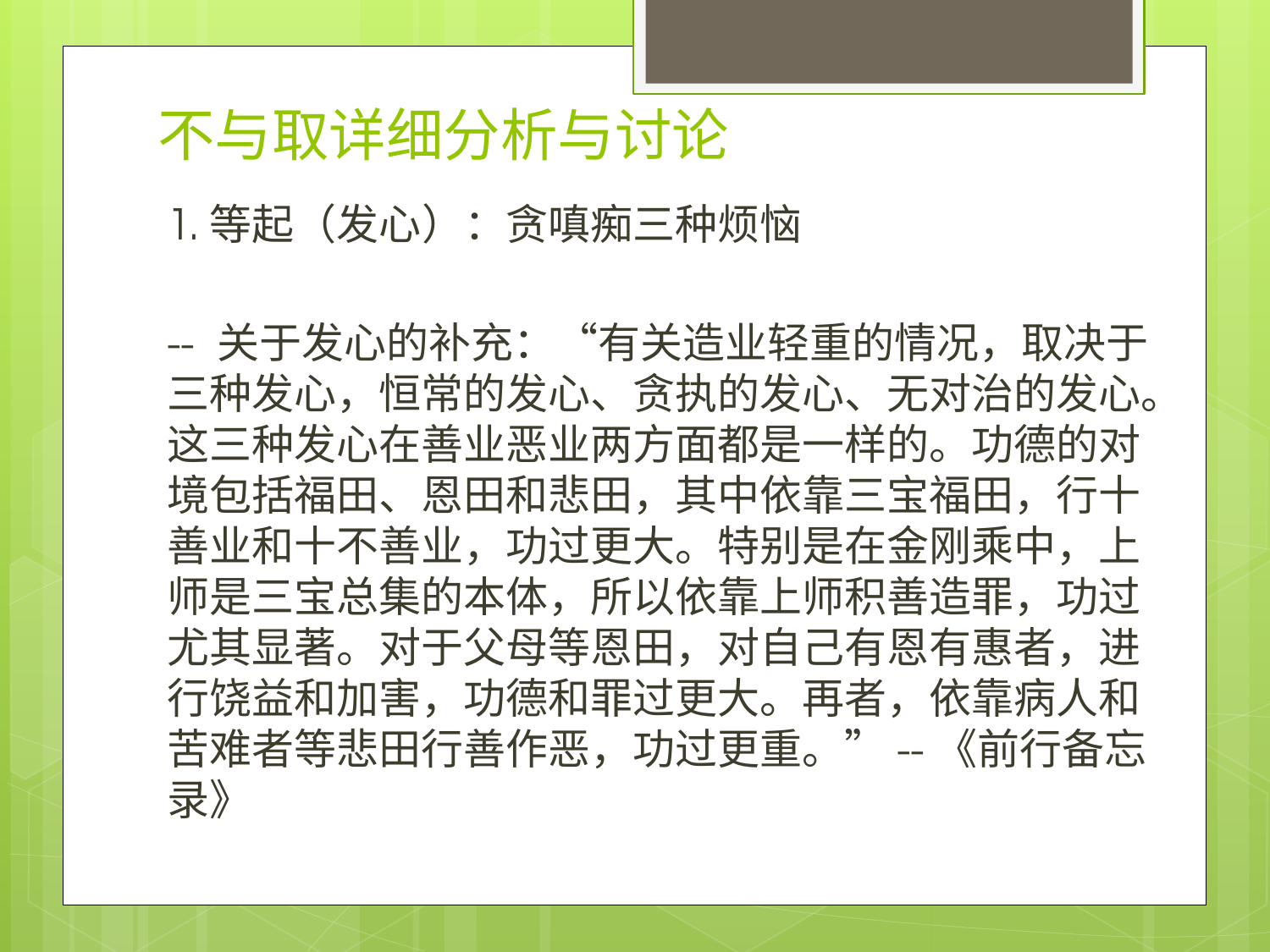

# 不与取详细分析与讨论
1.等起（发心）：贪嗔痴三种烦恼

-- 关于发心的补充：“有关造业轻重的情况，取决于三种发心，恒常的发心、贪执的发心、无对治的发心。这三种发心在善业恶业两方面都是一样的。功德的对境包括福田、恩田和悲田，其中依靠三宝福田，行十善业和十不善业，功过更大。特别是在金刚乘中，上师是三宝总集的本体，所以依靠上师积善造罪，功过尤其显著。对于父母等恩田，对自己有恩有惠者，进行饶益和加害，功德和罪过更大。再者，依靠病人和苦难者等悲田行善作恶，功过更重。”--《前行备忘录》